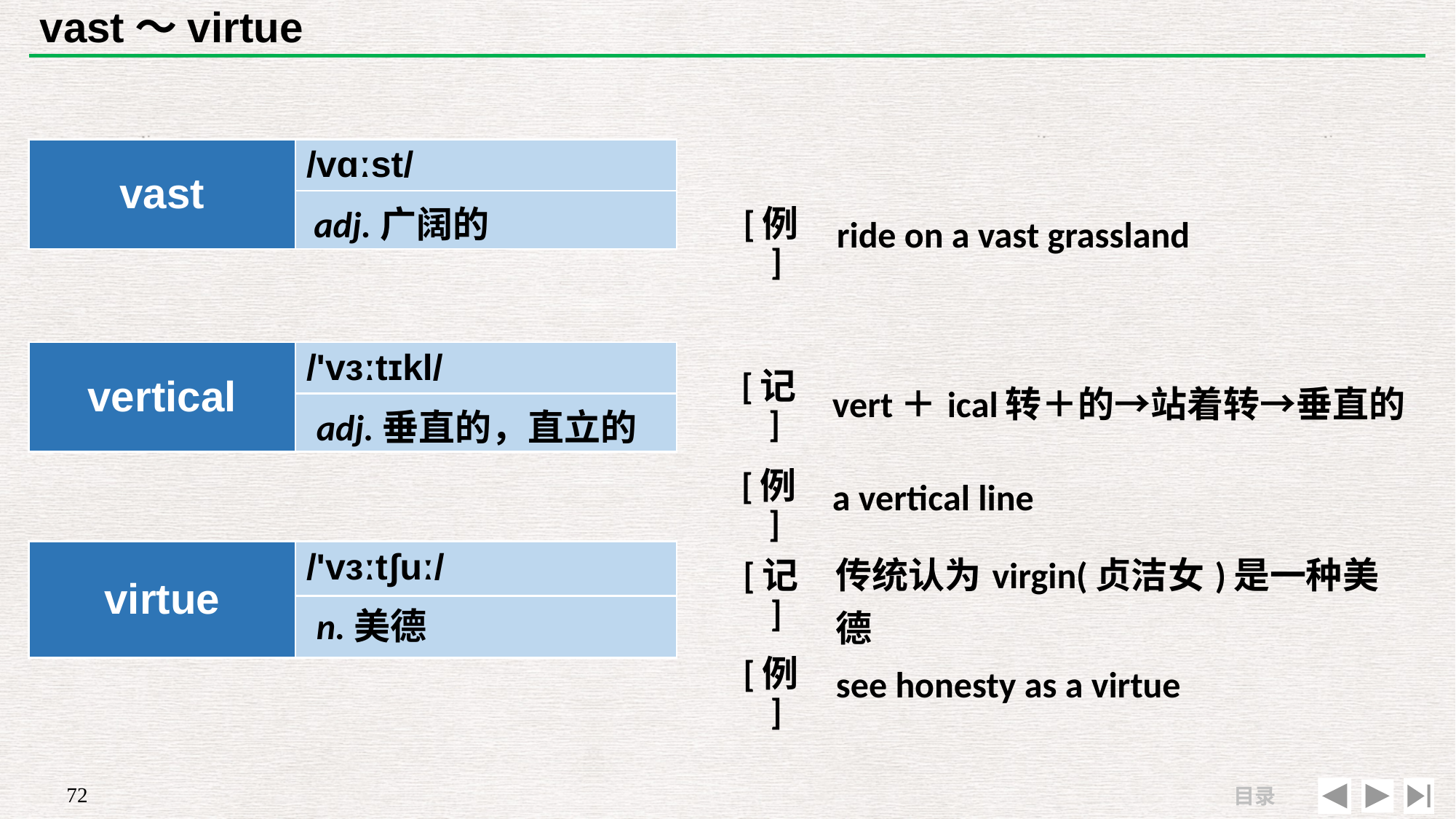

# vast～virtue

| vast | /vɑːst/ |
| --- | --- |
|  |  |
|  |  |
| --- | --- |
| [例] | ride on a vast grassland |
adj.广阔的
| vertical | /'vɜːtɪkl/ |
| --- | --- |
|  |  |
| [记] | vert＋ical转＋的→站着转→垂直的 |
| --- | --- |
| [例] | a vertical line |
adj.垂直的，直立的
| [记] | 传统认为virgin(贞洁女)是一种美德 |
| --- | --- |
| [例] | see honesty as a virtue |
| virtue | /'vɜːtʃuː/ |
| --- | --- |
|  |  |
n.美德